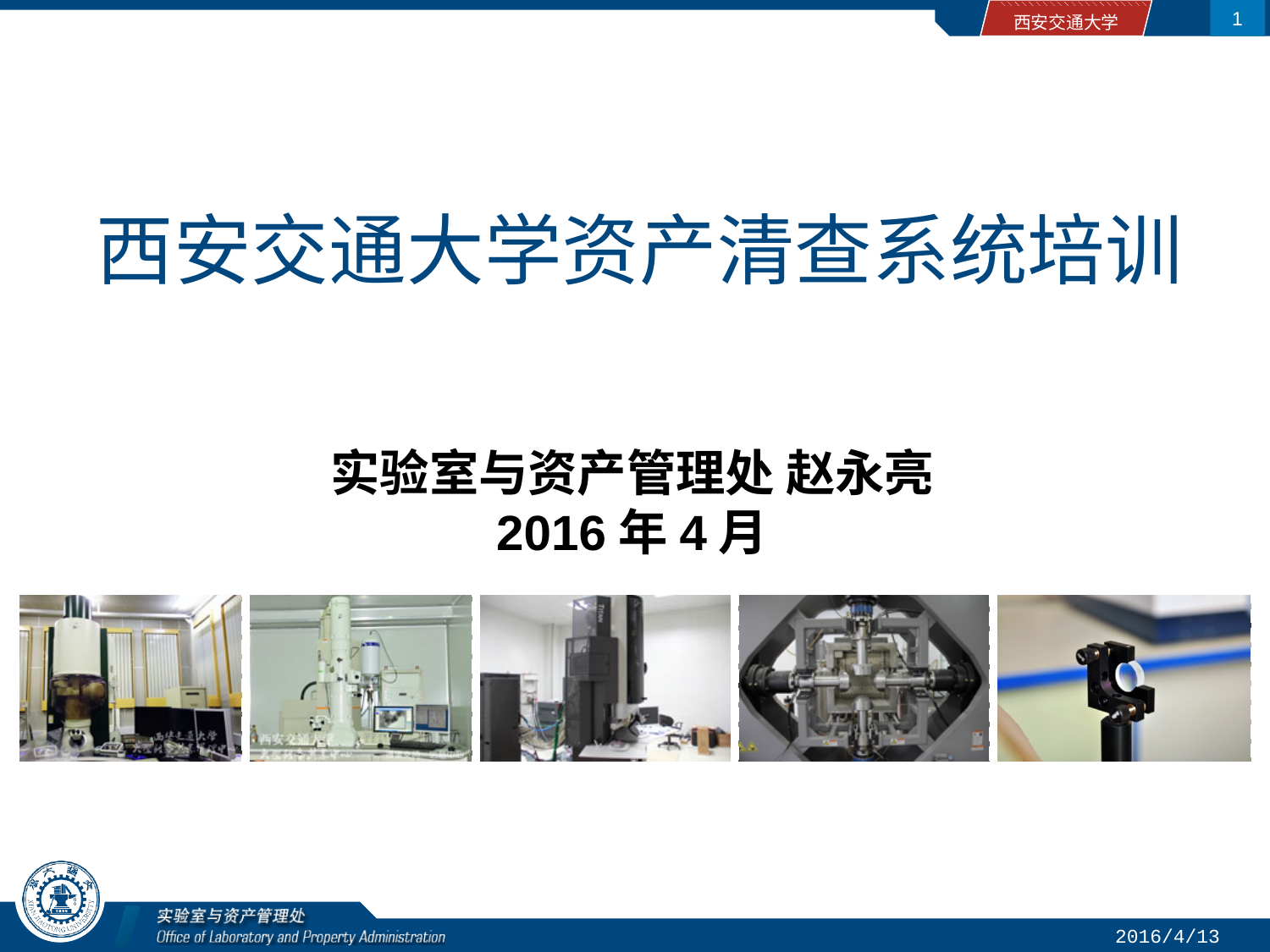

1
# 西安交通大学资产清查系统培训

实验室与资产管理处 赵永亮
2016年4月
2016/4/13